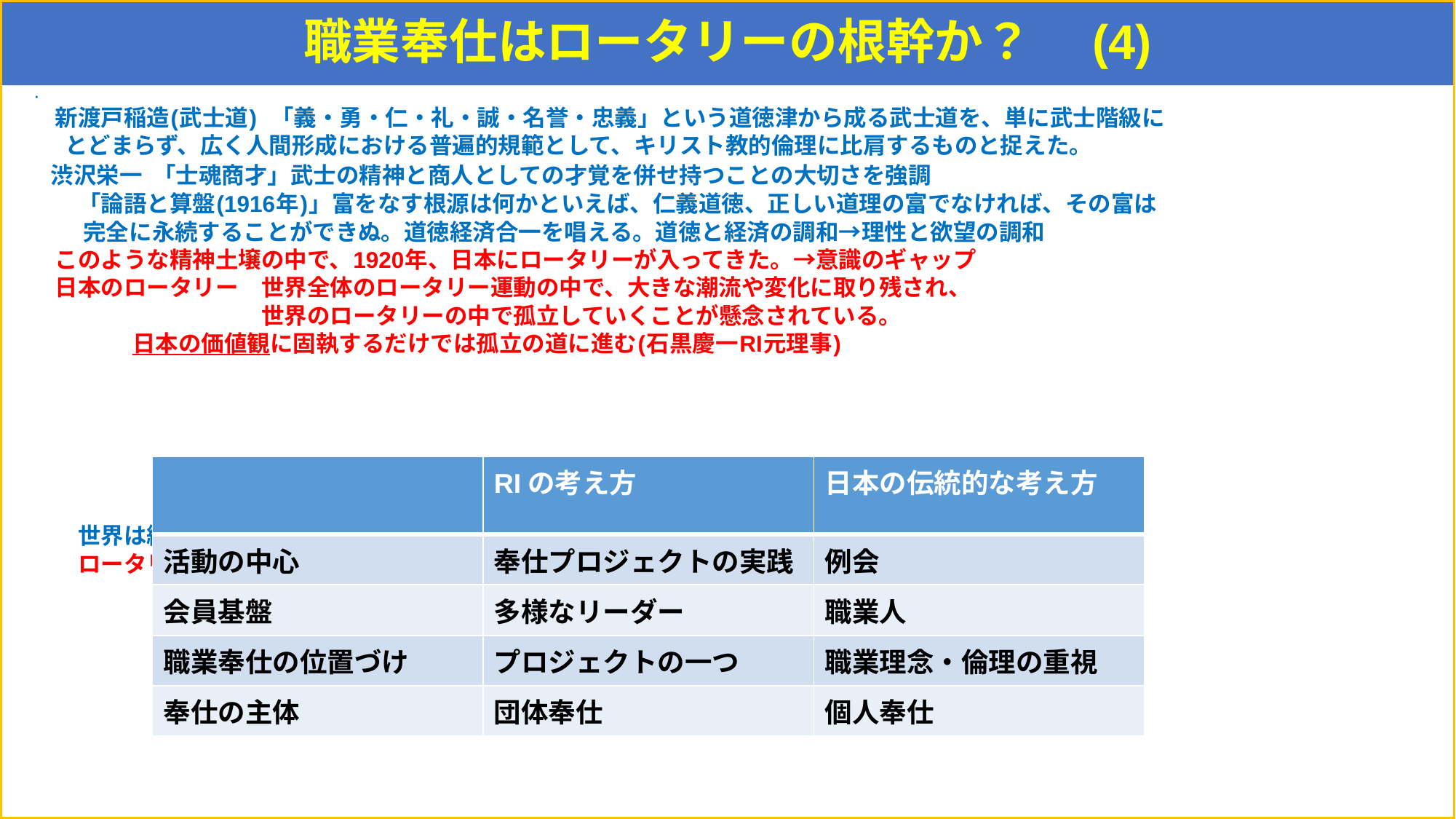

# 職業奉仕はロータリーの根幹か？　(4)
・
　新渡戸稲造(武士道)  「義・勇・仁・礼・誠・名誉・忠義」という道徳津から成る武士道を、単に武士階級に
      とどまらず、広く人間形成における普遍的規範として、キリスト教的倫理に比肩するものと捉えた。
   渋沢栄一  「士魂商才」武士の精神と商人としての才覚を併せ持つことの大切さを強調
　　「論語と算盤(1916年)」富をなす根源は何かといえば、仁義道徳、正しい道理の富でなければ、その富は
　　 完全に永続することができぬ。道徳経済合一を唱える。道徳と経済の調和→理性と欲望の調和
　このような精神土壌の中で、1920年、日本にロータリーが入ってきた。→意識のギャップ
　日本のロータリー　世界全体のロータリー運動の中で、大きな潮流や変化に取り残され、
　　　　　　　　　　世界のロータリーの中で孤立していくことが懸念されている。
　 　　　　　　　　　日本の価値観に固執するだけでは孤立の道に進む(石黒慶一RI元理事)

　　世界は絶えず変化している。そして、私たちは世界とともに変化する心構えがなければならない。
　　ロータリーの物語は何度も何度も書き換えられなければならない。   (ポール・ハリス)

|  | RIの考え方 | 日本の伝統的な考え方 |
| --- | --- | --- |
| 活動の中心 | 奉仕プロジェクトの実践 | 例会 |
| 会員基盤 | 多様なリーダー | 職業人 |
| 職業奉仕の位置づけ | プロジェクトの一つ | 職業理念・倫理の重視 |
| 奉仕の主体 | 団体奉仕 | 個人奉仕 |